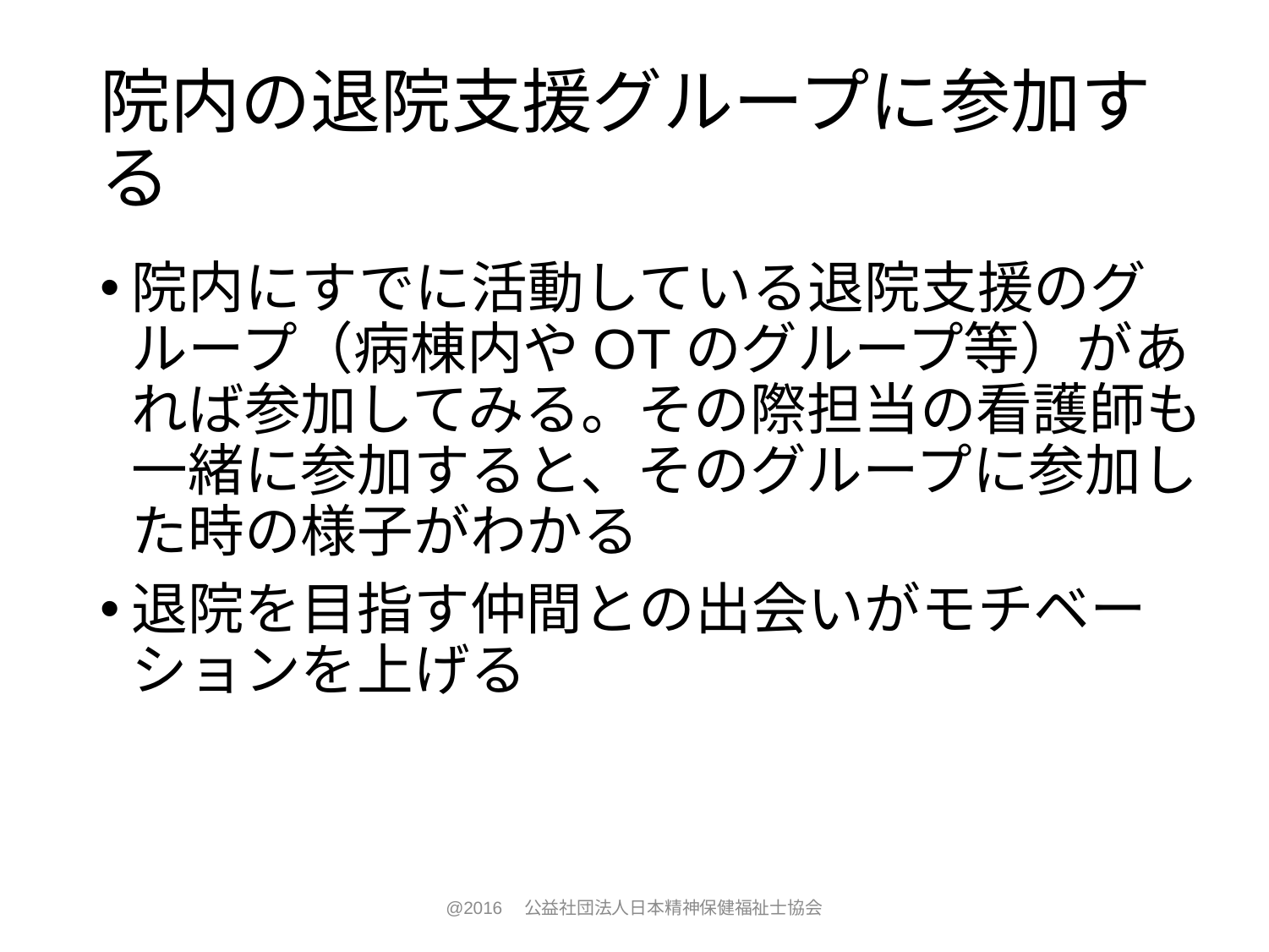

# 院内の退院支援グループに参加する
院内にすでに活動している退院支援のグループ（病棟内やOTのグループ等）があれば参加してみる。その際担当の看護師も一緒に参加すると、そのグループに参加した時の様子がわかる
退院を目指す仲間との出会いがモチベーションを上げる

@2016　公益社団法人日本精神保健福祉士協会